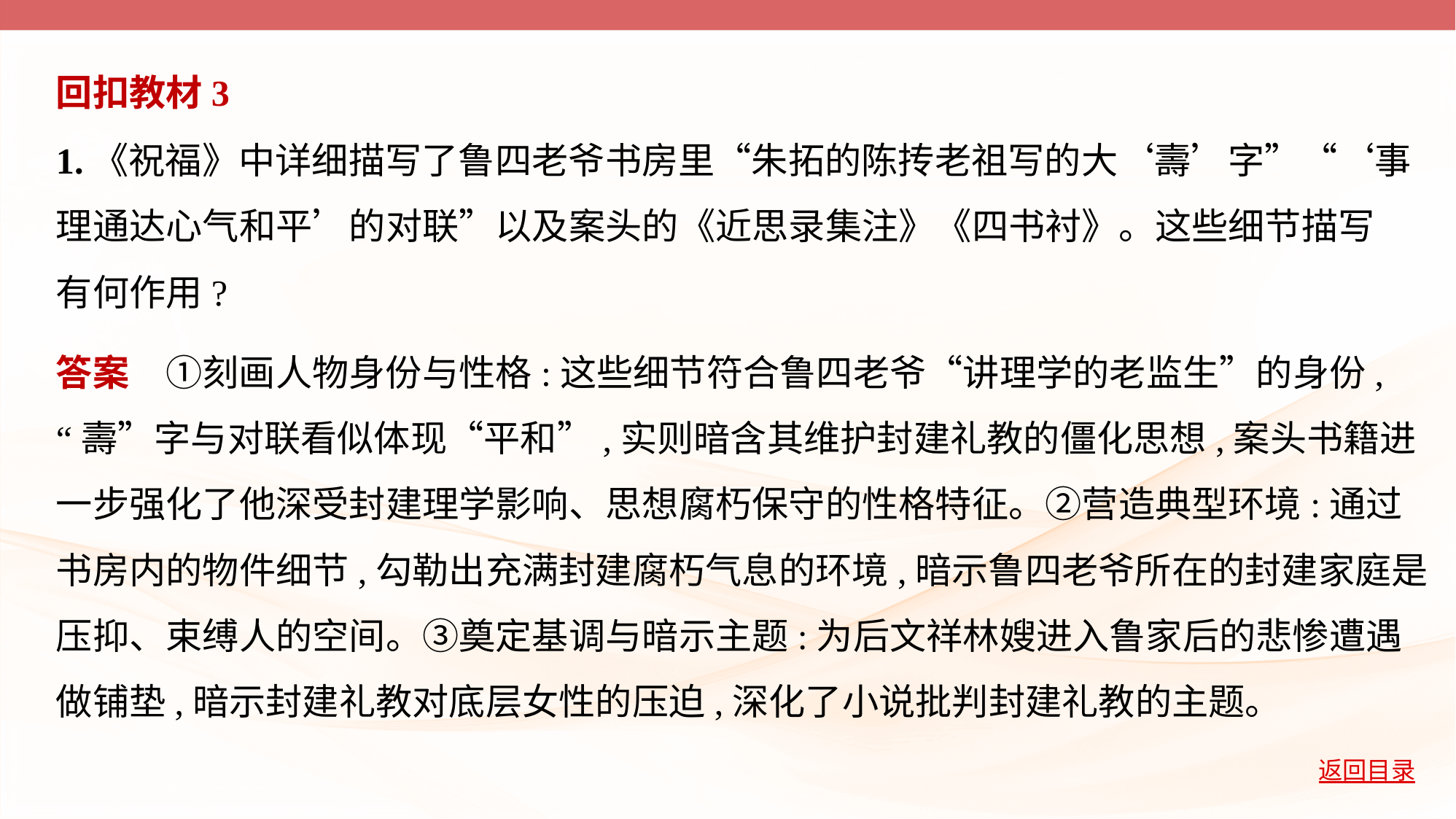

回扣教材3
1.《祝福》中详细描写了鲁四老爷书房里“朱拓的陈抟老祖写的大‘壽’字”“‘事
理通达心气和平’的对联”以及案头的《近思录集注》《四书衬》。这些细节描写
有何作用?
答案　①刻画人物身份与性格:这些细节符合鲁四老爷“讲理学的老监生”的身份,
“壽”字与对联看似体现“平和”,实则暗含其维护封建礼教的僵化思想,案头书籍进
一步强化了他深受封建理学影响、思想腐朽保守的性格特征。②营造典型环境:通过
书房内的物件细节,勾勒出充满封建腐朽气息的环境,暗示鲁四老爷所在的封建家庭是
压抑、束缚人的空间。③奠定基调与暗示主题:为后文祥林嫂进入鲁家后的悲惨遭遇
做铺垫,暗示封建礼教对底层女性的压迫,深化了小说批判封建礼教的主题。